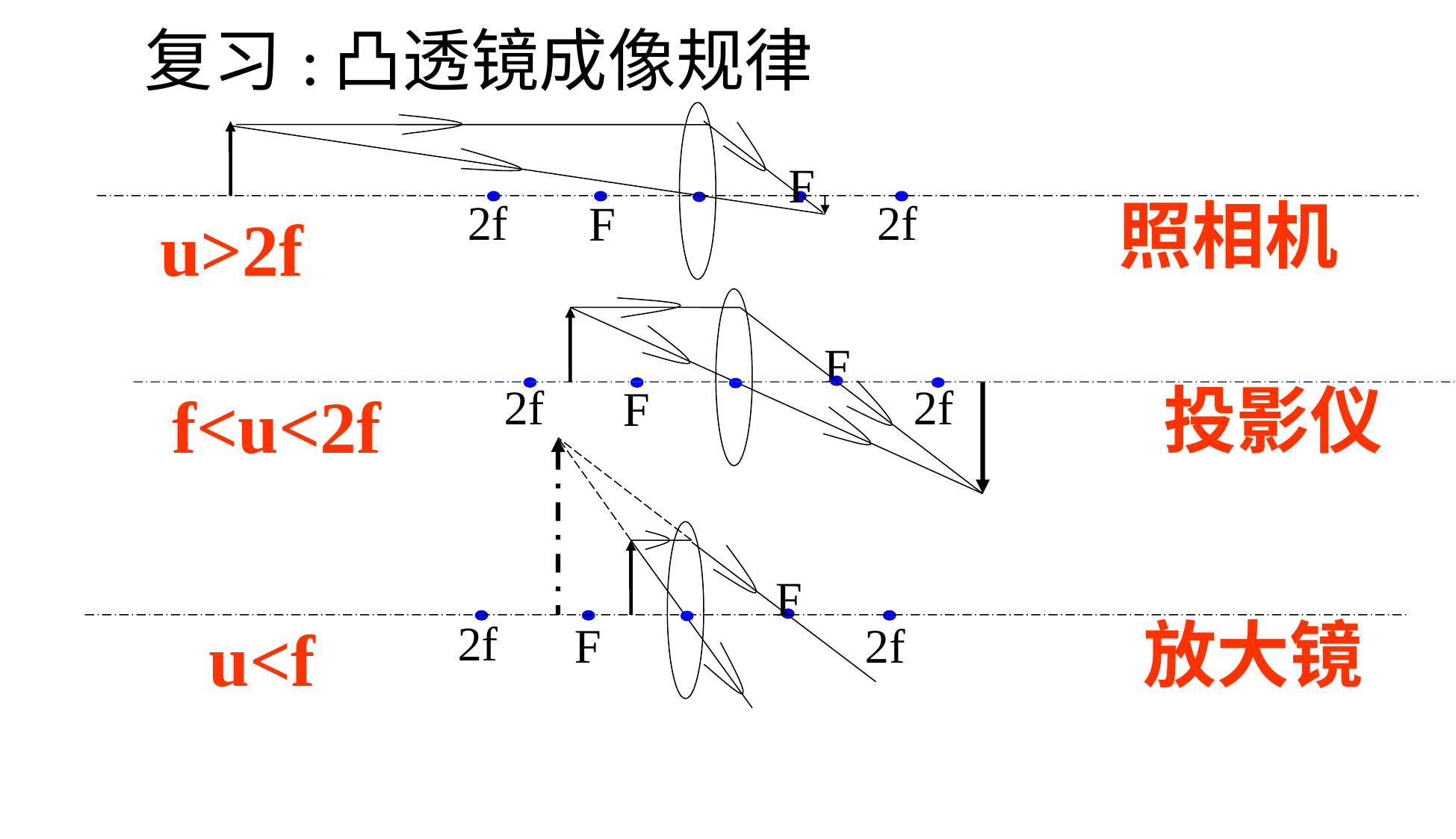

复习:凸透镜成像规律

F
2f
2f
F

照相机
u>2f

2f
2f
F

F
投影仪
f<u<2f

F
2f
F
2f

放大镜
u<f